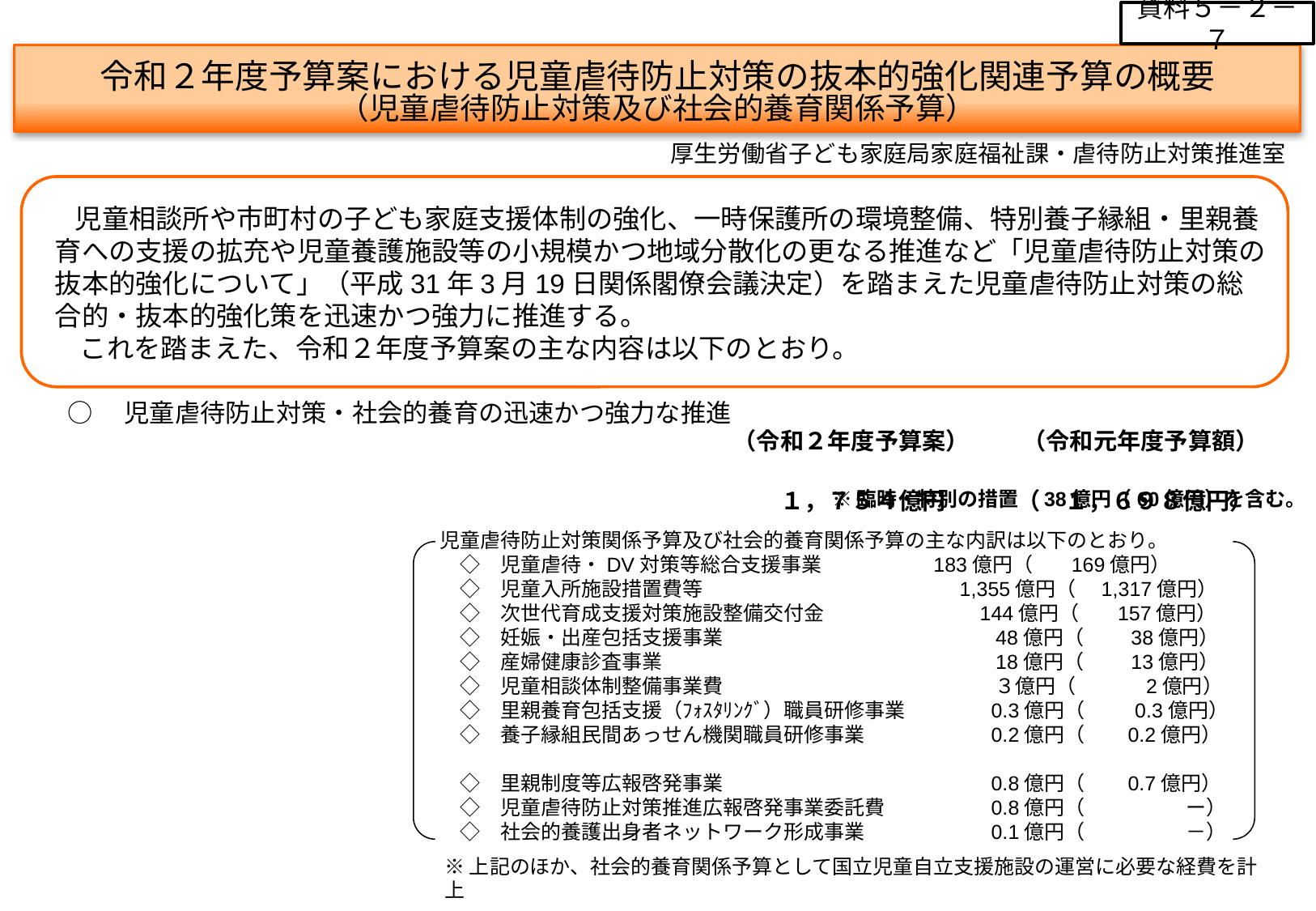

資料５－２－７
令和２年度予算案における児童虐待防止対策の抜本的強化関連予算の概要
（児童虐待防止対策及び社会的養育関係予算）

厚生労働省子ども家庭局家庭福祉課・虐待防止対策推進室

　　児童相談所や市町村の子ども家庭支援体制の強化、一時保護所の環境整備、特別養子縁組・里親養育への支援の拡充や児童養護施設等の小規模かつ地域分散化の更なる推進など「児童虐待防止対策の抜本的強化について」（平成31年3月19日関係閣僚会議決定）を踏まえた児童虐待防止対策の総合的・抜本的強化策を迅速かつ強力に推進する。
　　これを踏まえた、令和２年度予算案の主な内容は以下のとおり。
○　児童虐待防止対策・社会的養育の迅速かつ強力な推進
　　　　（令和２年度予算案）　　 （令和元年度予算額）
　　　　　　１，７５４億円　　　（　１，６９８億円）
※臨時・特別の措置　38億円（60億円）を含む。
　児童虐待防止対策関係予算及び社会的養育関係予算の主な内訳は以下のとおり。
　　◇　児童虐待・DV対策等総合支援事業                        183億円（ 　  169億円）
　　◇　児童入所施設措置費等　　　　　　　　　　　　  1,355億円（　1,317億円）
　　◇　次世代育成支援対策施設整備交付金　　　　　　  　144億円（   　157億円）
　　◇　妊娠・出産包括支援事業　　　　　　　　　　　　　 48億円（   　  38億円）
　　◇　産婦健康診査事業　　　　　　　　　　　　　　　　 18億円（   　  13億円）
　　◇　児童相談体制整備事業費　　　　　　　　　　　　　  ３億円（　　 　2億円）
　　◇　里親養育包括支援（ﾌｫｽﾀﾘﾝｸﾞ）職員研修事業　　　　0.3億円（　　 0.3億円）
　　◇　養子縁組民間あっせん機関職員研修事業　　　　　　0.2億円（  　  0.2億円）
　　◇　里親制度等広報啓発事業　　　　　　　　　　　　　0.8億円（   　 0.7億円）
　　◇　児童虐待防止対策推進広報啓発事業委託費　　　　　0.8億円（　　　　　ー）
　　◇　社会的養護出身者ネットワーク形成事業　　　　　　0.1億円（　　　　　－）
※上記のほか、社会的養育関係予算として国立児童自立支援施設の運営に必要な経費を計上